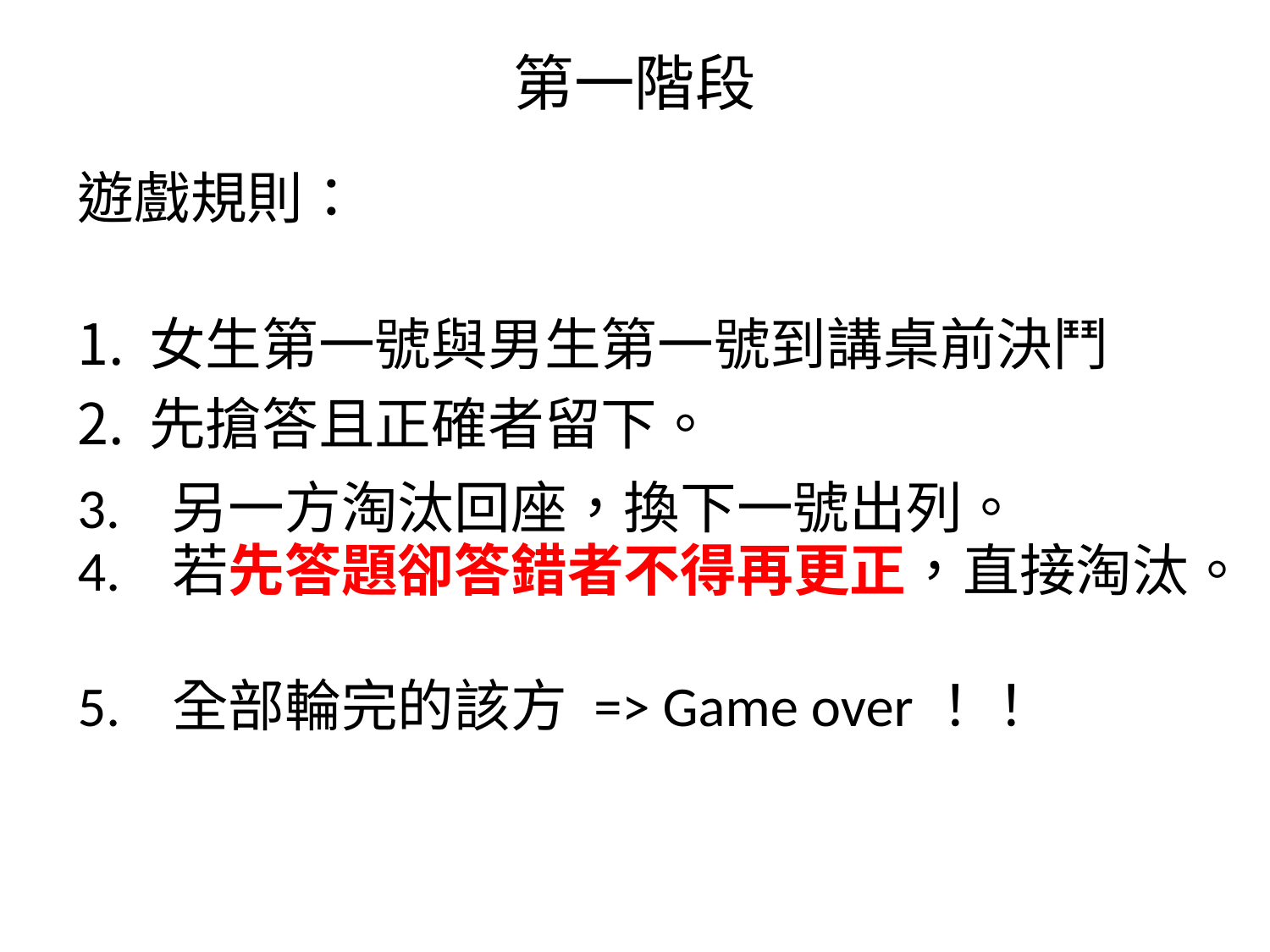

# 第一階段
遊戲規則：
女生第一號與男生第一號到講桌前決鬥
先搶答且正確者留下。
4.   若先答題卻答錯者不得再更正，直接淘汰。
5.   全部輪完的該方 => Game over！！
3.   另一方淘汰回座，換下一號出列。